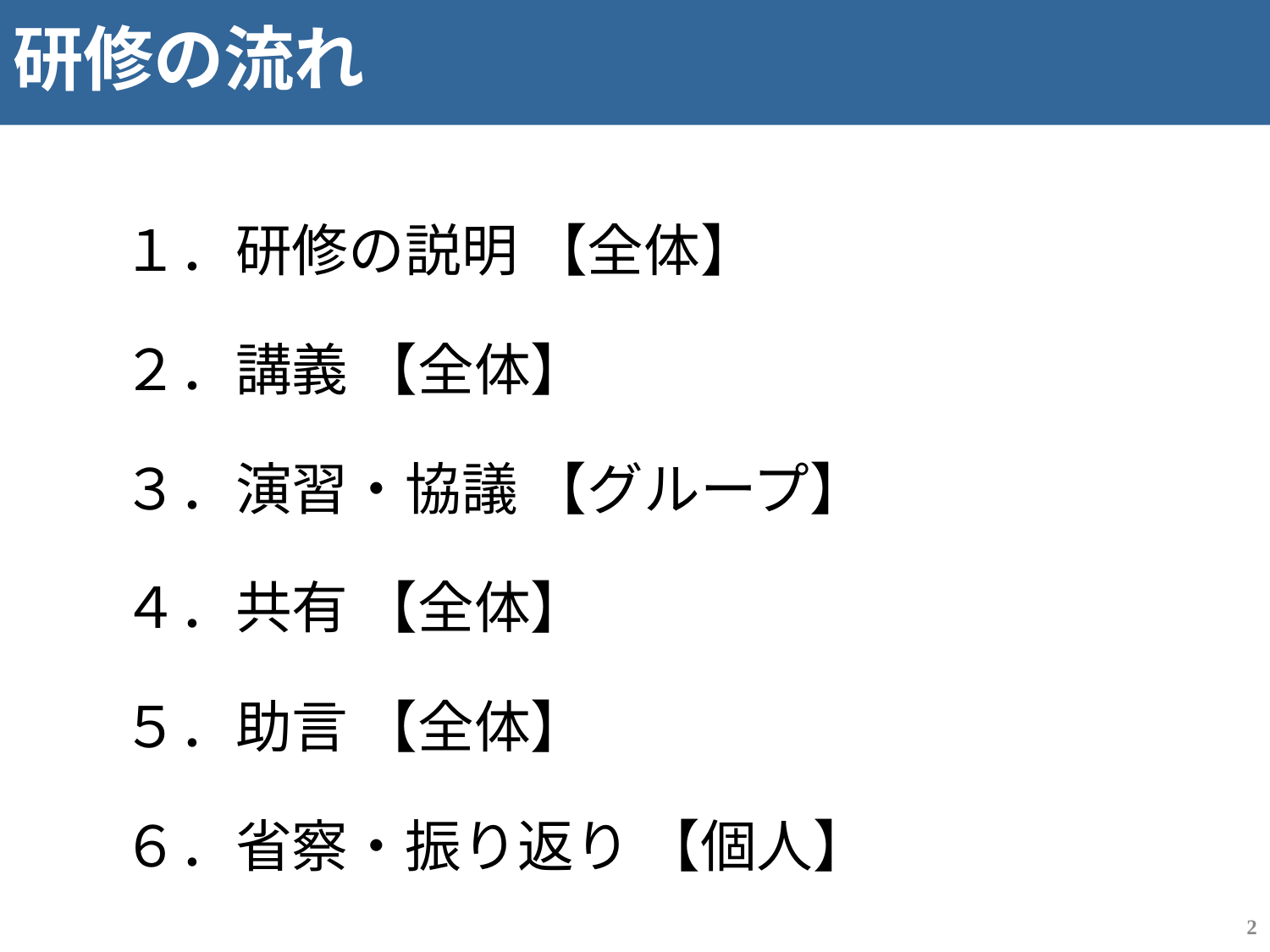

# 研修の流れ
１．研修の説明 【全体】
２．講義 【全体】
３．演習・協議 【グループ】
４．共有 【全体】
５．助言 【全体】
６．省察・振り返り 【個人】
2